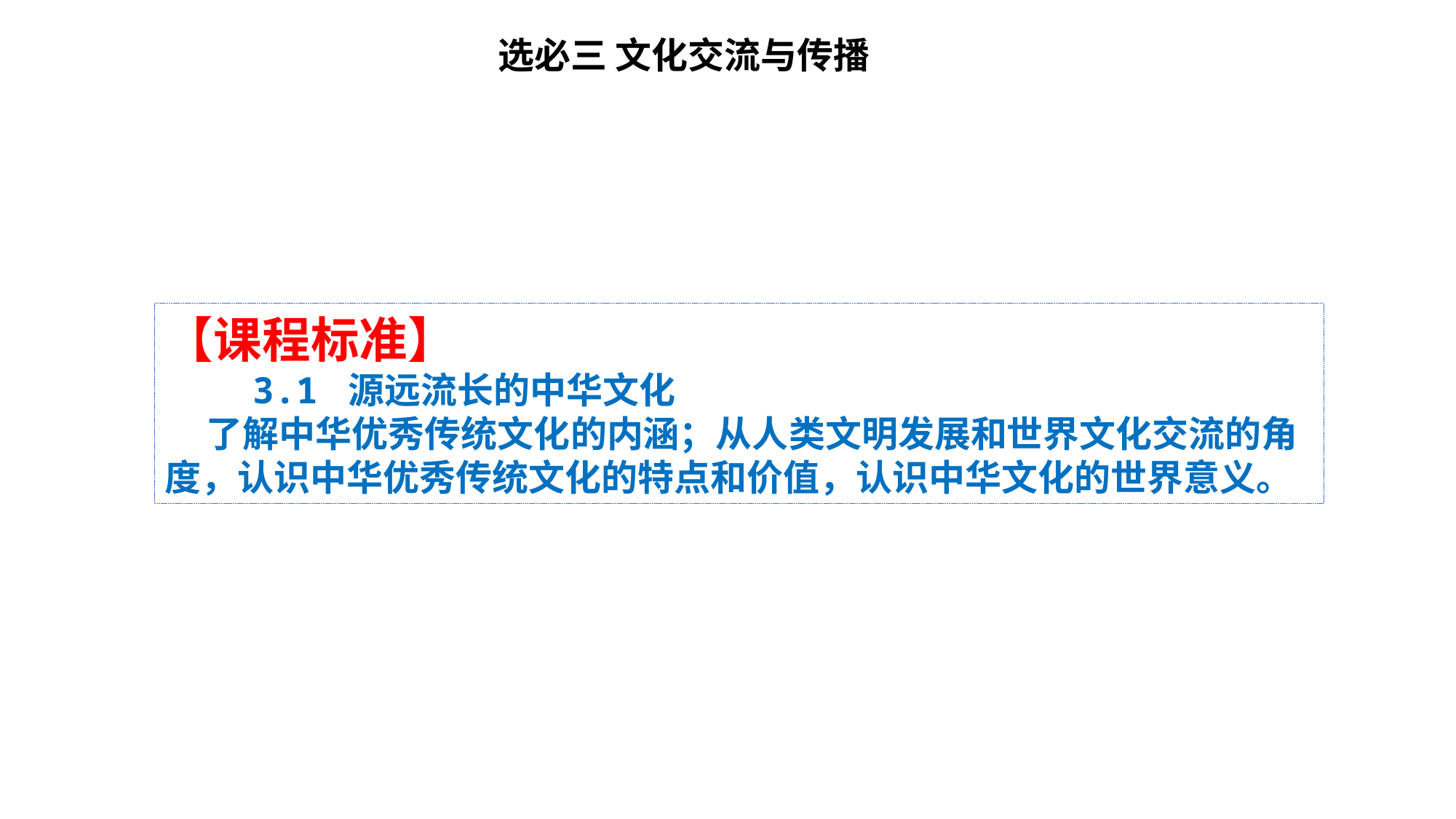

选必三 文化交流与传播
【课程标准】
    3.1 源远流长的中华文化
    了解中华优秀传统文化的内涵；从人类文明发展和世界文化交流的角度，认识中华优秀传统文化的特点和价值，认识中华文化的世界意义。